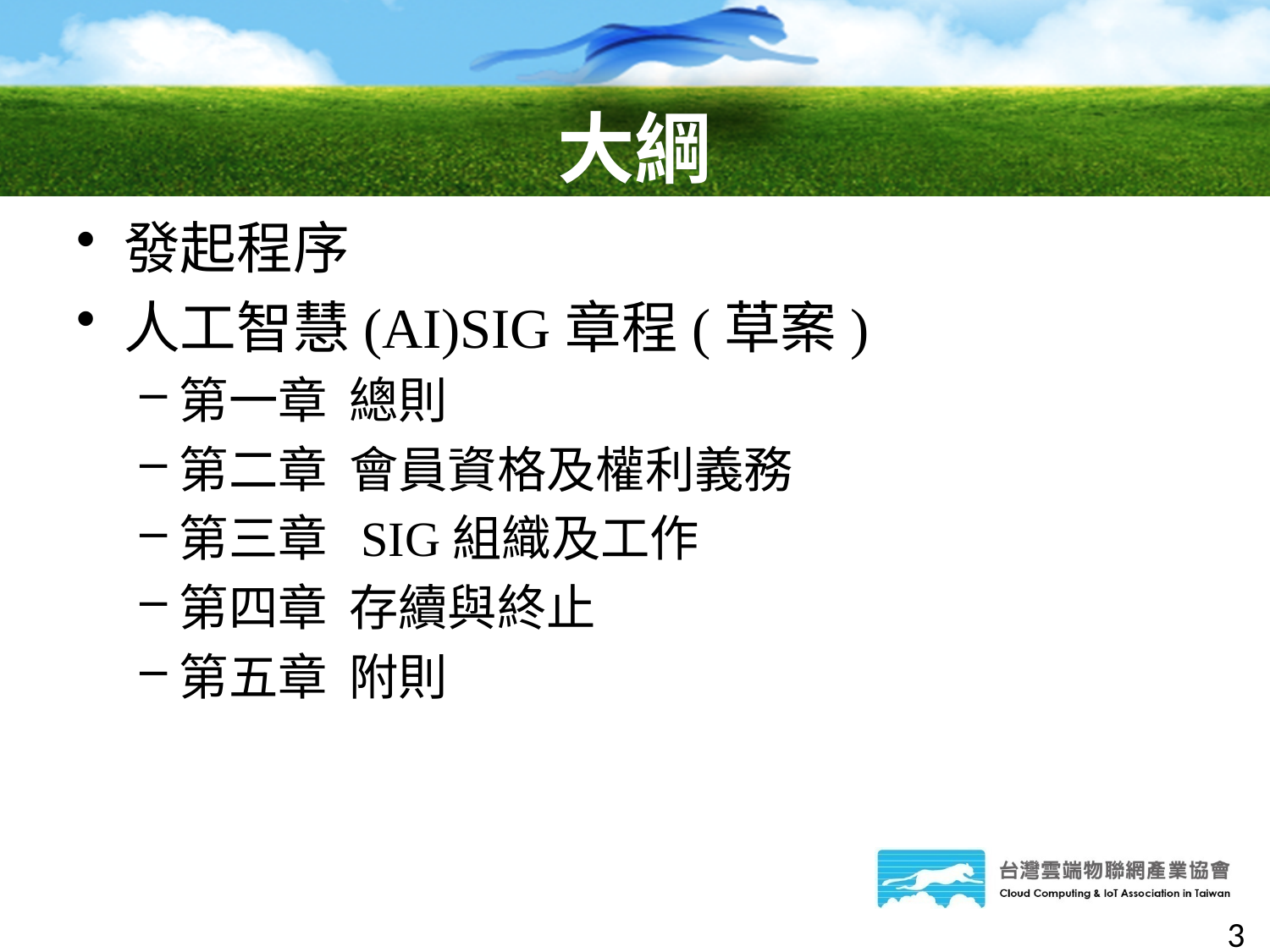

# 大綱
發起程序
人工智慧(AI)SIG章程(草案)
第一章  總則
第二章  會員資格及權利義務
第三章  SIG組織及工作
第四章  存續與終止
第五章  附則